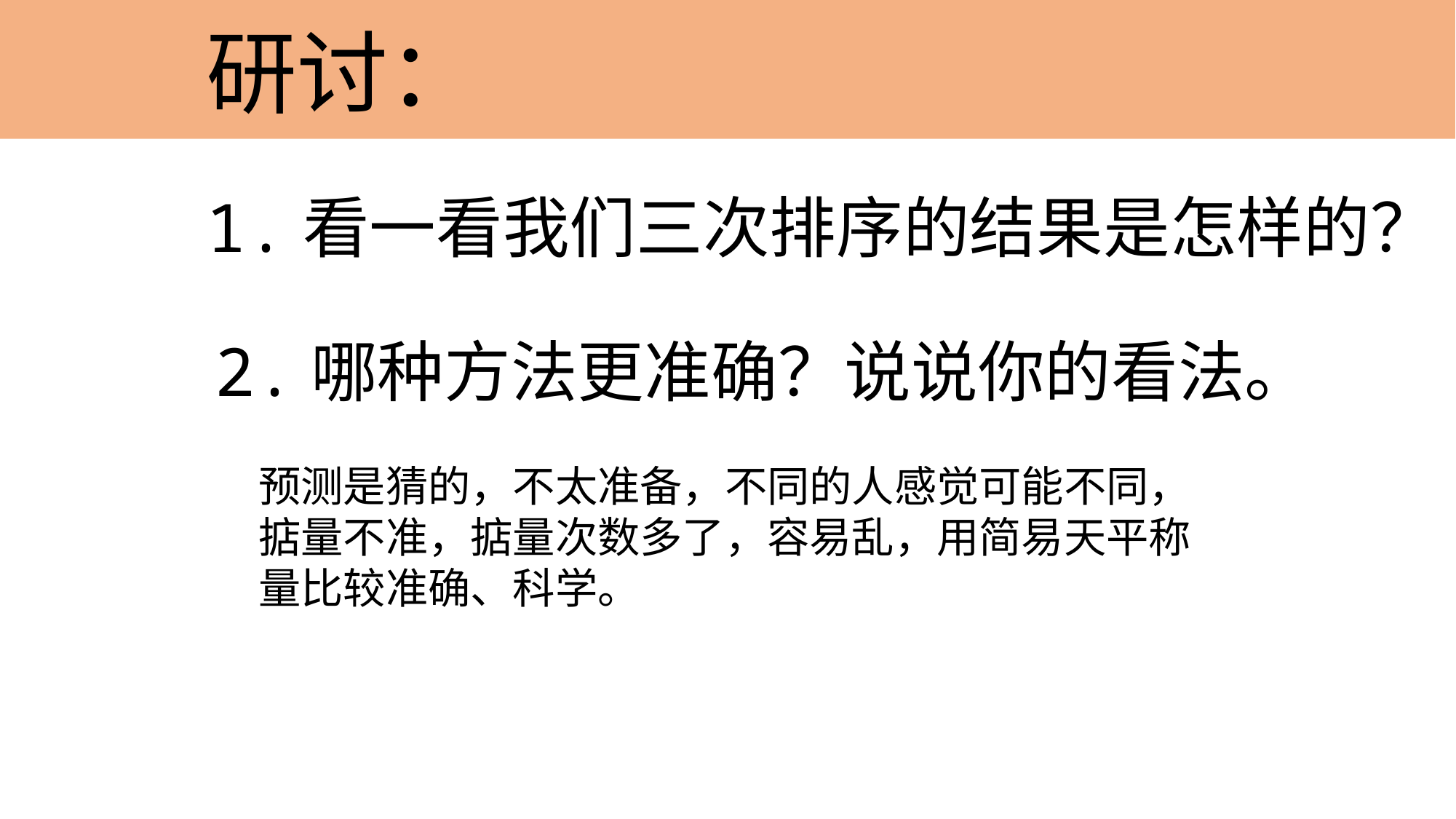

# 研讨：

1.看一看我们三次排序的结果是怎样的？
2.哪种方法更准确？说说你的看法。
预测是猜的，不太准备，不同的人感觉可能不同，掂量不准，掂量次数多了，容易乱，用简易天平称量比较准确、科学。